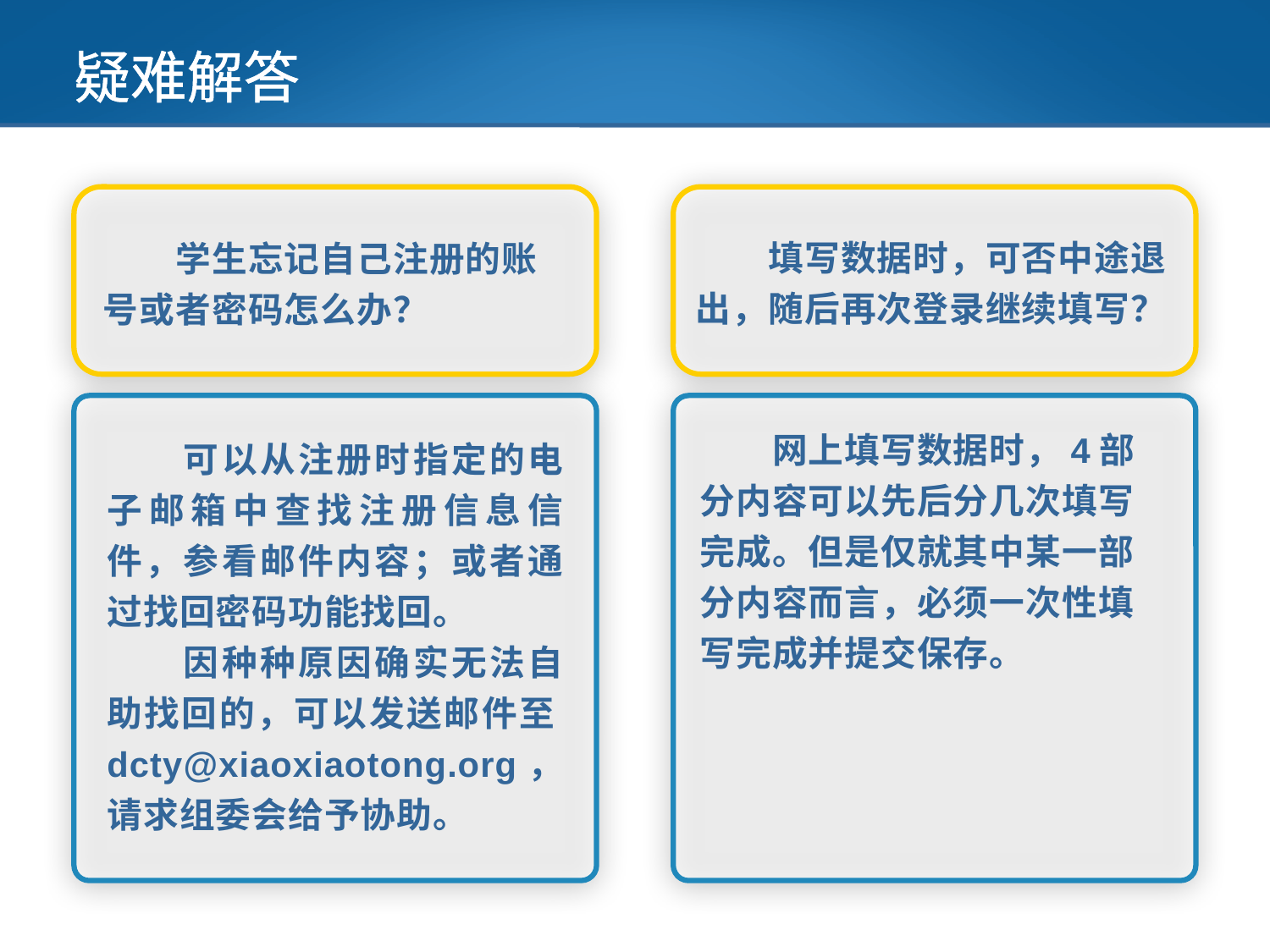

# 疑难解答

　　学生忘记自己注册的账号或者密码怎么办？

　　填写数据时，可否中途退出，随后再次登录继续填写？

　　可以从注册时指定的电子邮箱中查找注册信息信件，参看邮件内容；或者通过找回密码功能找回。
　　因种种原因确实无法自助找回的，可以发送邮件至dcty@xiaoxiaotong.org，请求组委会给予协助。

　　网上填写数据时，4部分内容可以先后分几次填写完成。但是仅就其中某一部分内容而言，必须一次性填写完成并提交保存。